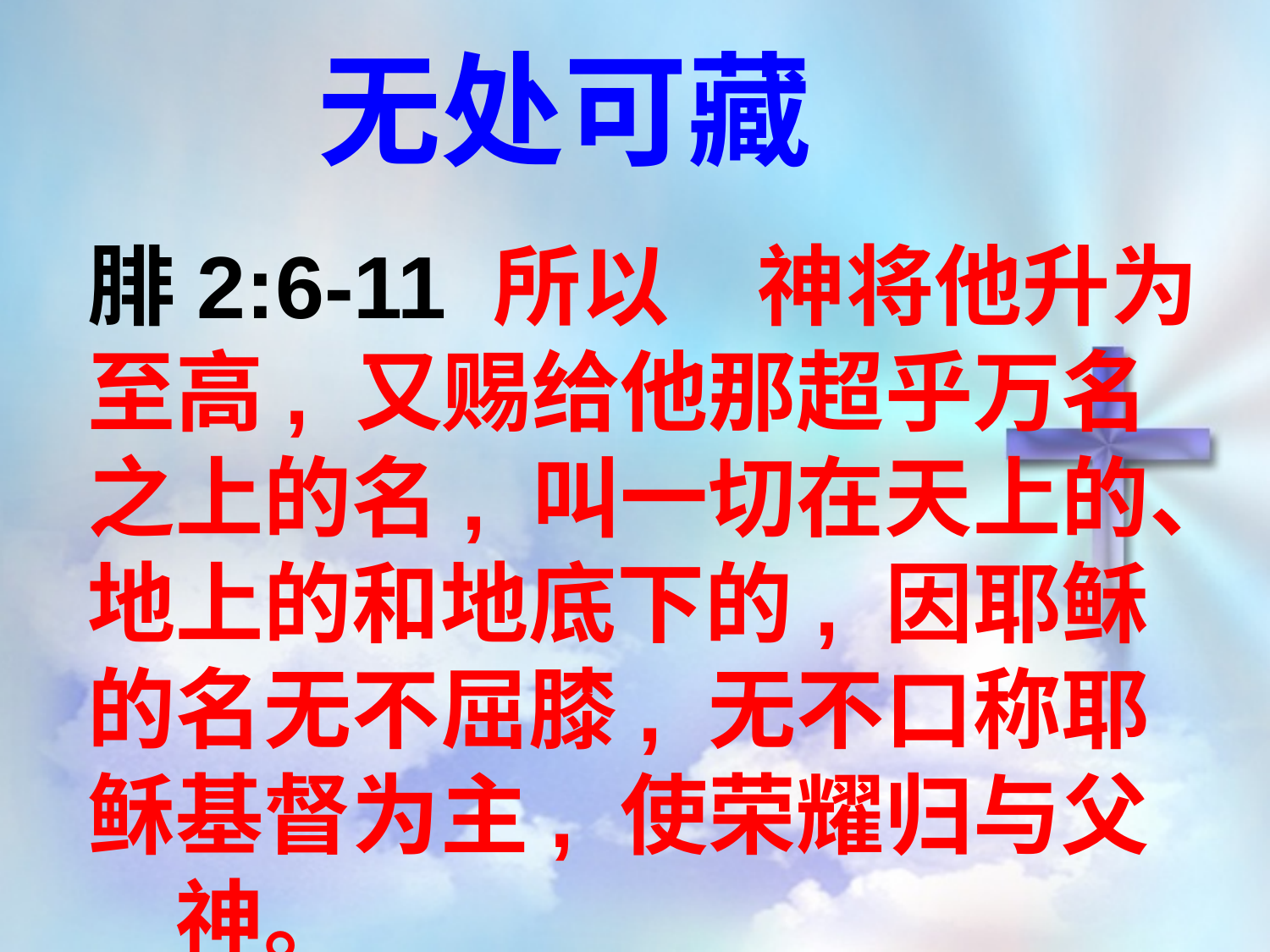

无处可藏
腓2:6-11 所以　神将他升为至高, 又赐给他那超乎万名之上的名, 叫一切在天上的、地上的和地底下的, 因耶稣的名无不屈膝, 无不口称耶稣基督为主, 使荣耀归与父　神。